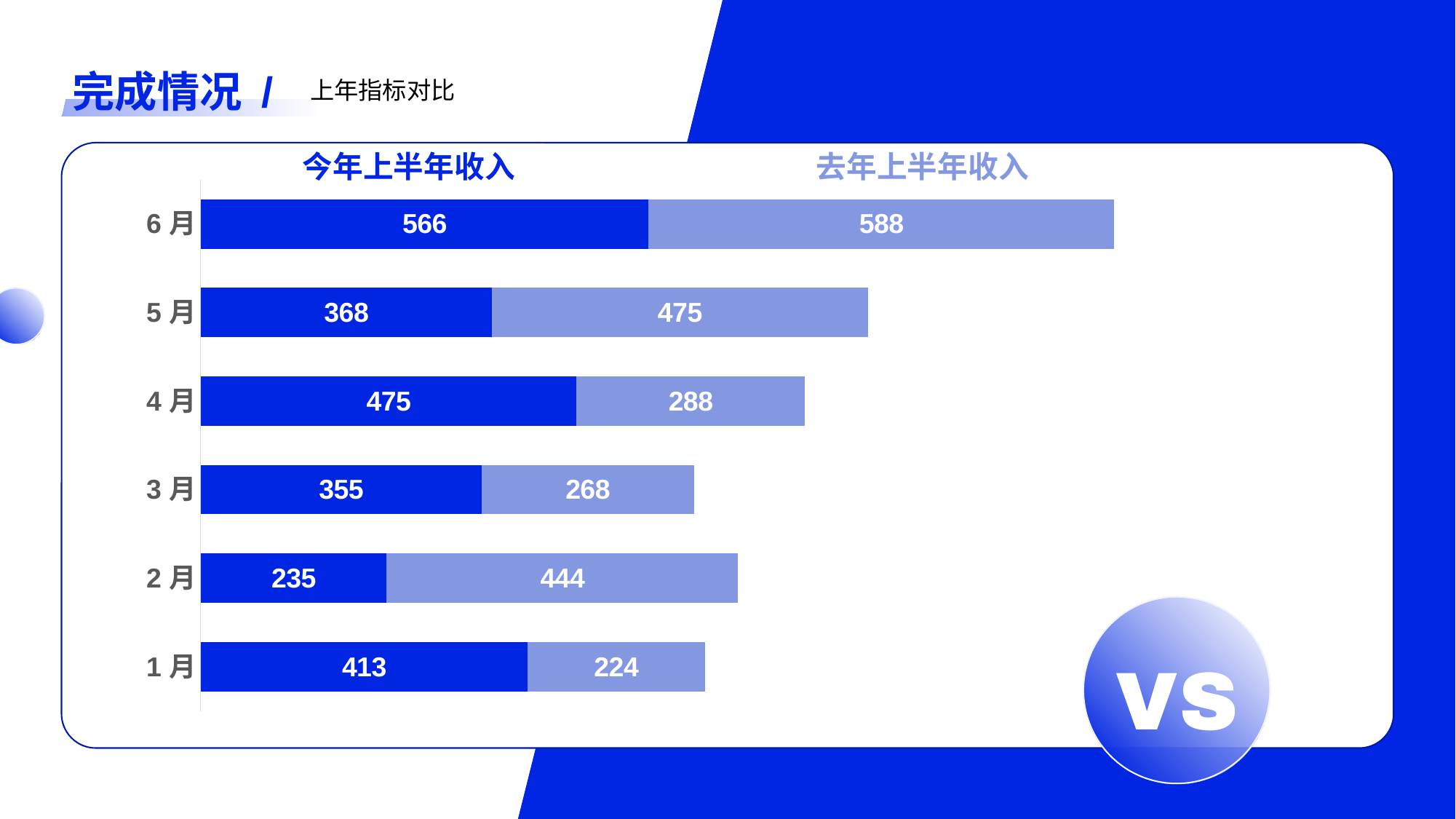

完成情况 /

上年指标对比
今年上半年收入
去年上半年收入

### Chart

| Category | 去年 | 今年 |
|---|---|---|
| 1月 | 413.0 | 224.0 |
| 2月 | 235.0 | 444.0 |
| 3月 | 355.0 | 268.0 |
| 4月 | 475.0 | 288.0 |
| 5月 | 368.0 | 475.0 |
| 6月 | 566.0 | 588.0 |

VS